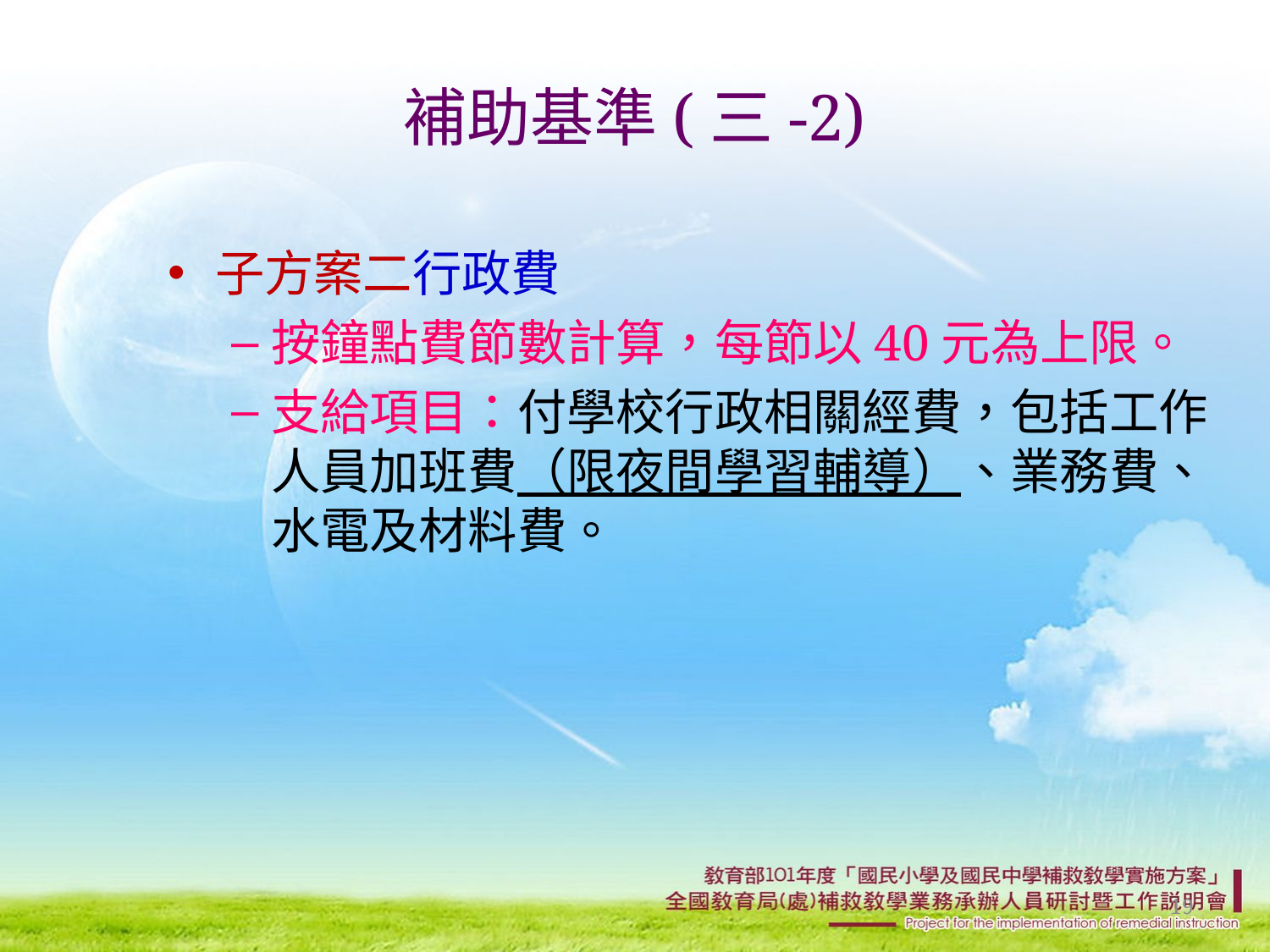

# 補助基準(三-2)
子方案二行政費
按鐘點費節數計算，每節以40元為上限。
支給項目：付學校行政相關經費，包括工作人員加班費（限夜間學習輔導）、業務費、水電及材料費。

19